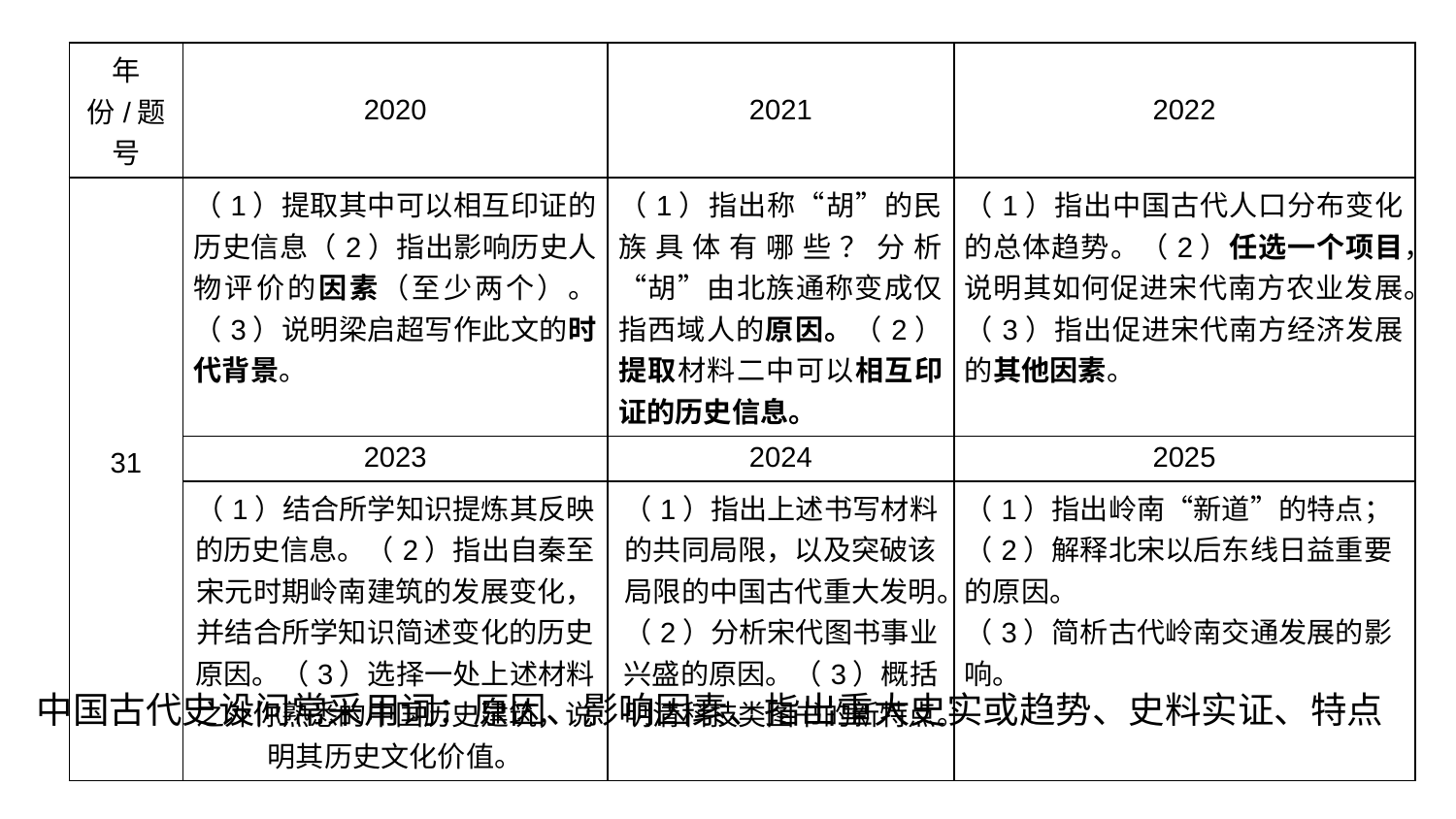

| 年份/题号 | 2020 | 2021 | 2022 |
| --- | --- | --- | --- |
| 31 | （1）提取其中可以相互印证的历史信息（2）指出影响历史人物评价的因素（至少两个）。（3）说明梁启超写作此文的时代背景。 | （1）指出称“胡”的民族具体有哪些？分析“胡”由北族通称变成仅指西域人的原因。（2）提取材料二中可以相互印证的历史信息。 | （1）指出中国古代人口分布变化的总体趋势。（2）任选一个项目，说明其如何促进宋代南方农业发展。（3）指出促进宋代南方经济发展的其他因素。 |
|  | 2023 | 2024 | 2025 |
|  | （1）结合所学知识提炼其反映的历史信息。（2）指出自秦至宋元时期岭南建筑的发展变化，并结合所学知识简述变化的历史原因。（3）选择一处上述材料之外你熟悉的中国历史建筑，说明其历史文化价值。 | （1）指出上述书写材料的共同局限，以及突破该局限的中国古代重大发明。（2）分析宋代图书事业兴盛的原因。（3）概括明清科技类图书的新特点。 | （1）指出岭南“新道”的特点； （2）解释北宋以后东线日益重要的原因。 （3）简析古代岭南交通发展的影响。 |
中国古代史设问常采用词：原因、影响因素、指出重大史实或趋势、史料实证、特点